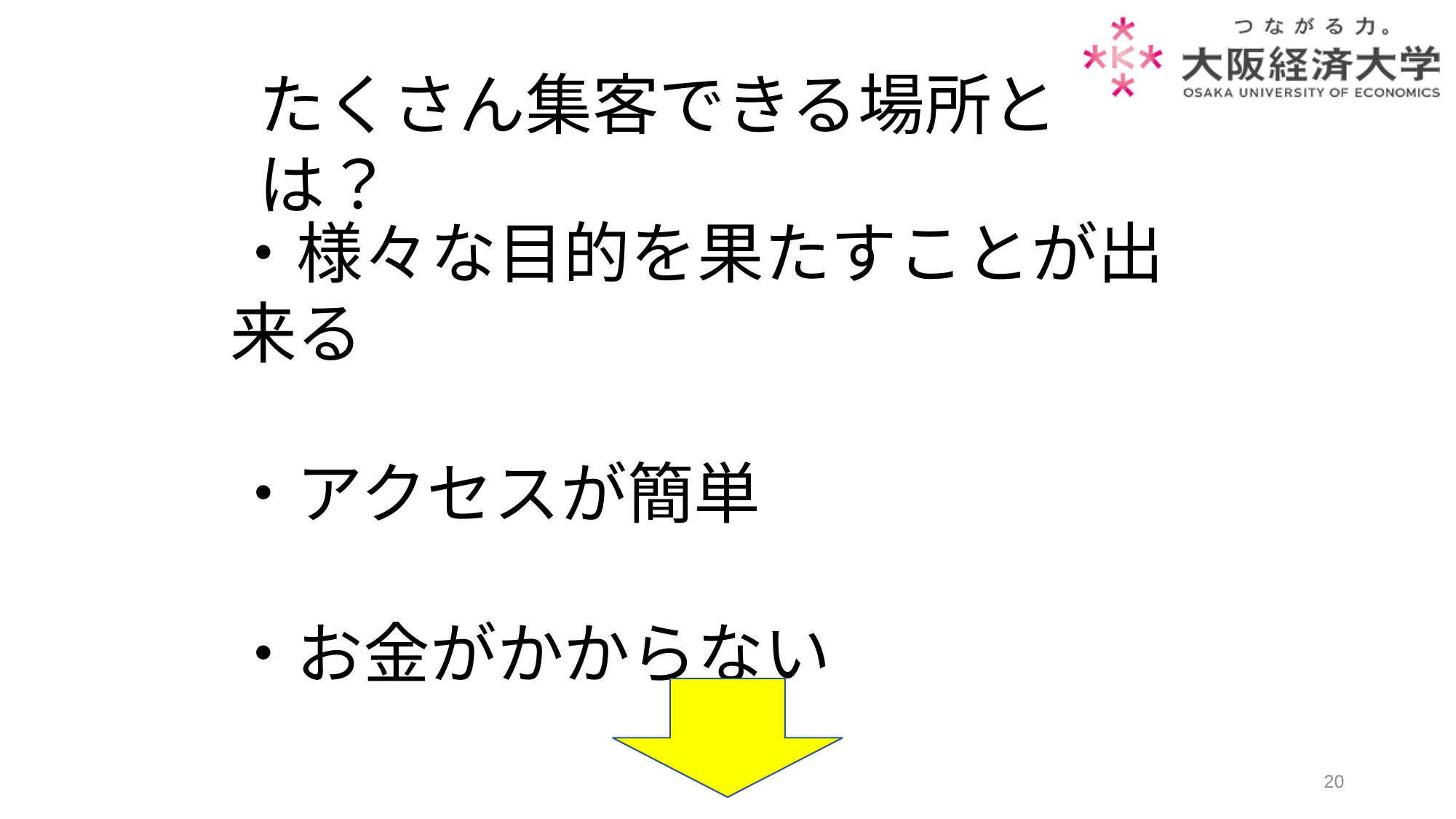

たくさん集客できる場所とは？
・様々な目的を果たすことが出来る

・アクセスが簡単

・お金がかからない

20